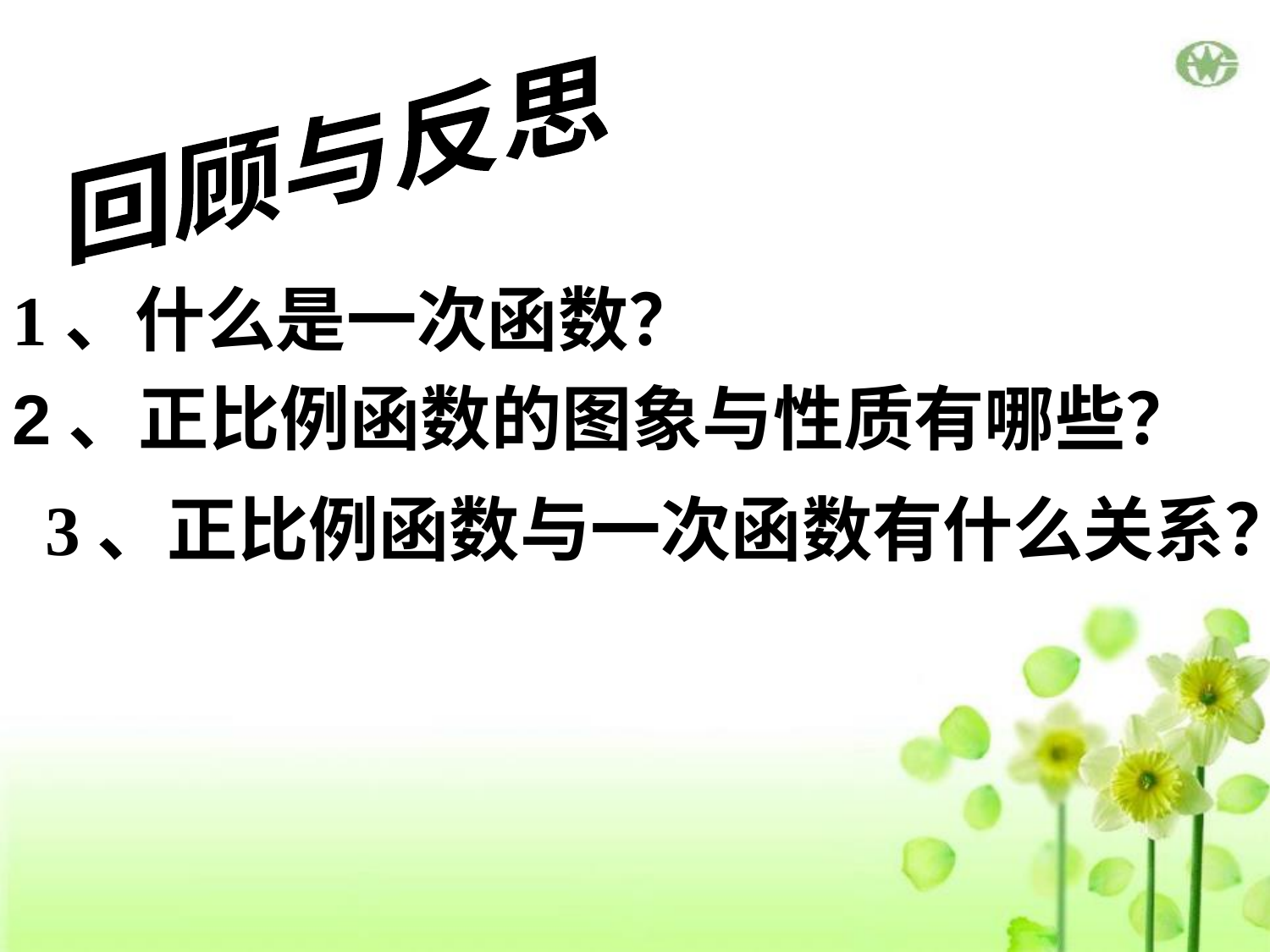

回顾与反思
1、什么是一次函数？
2、正比例函数的图象与性质有哪些？
3、正比例函数与一次函数有什么关系？